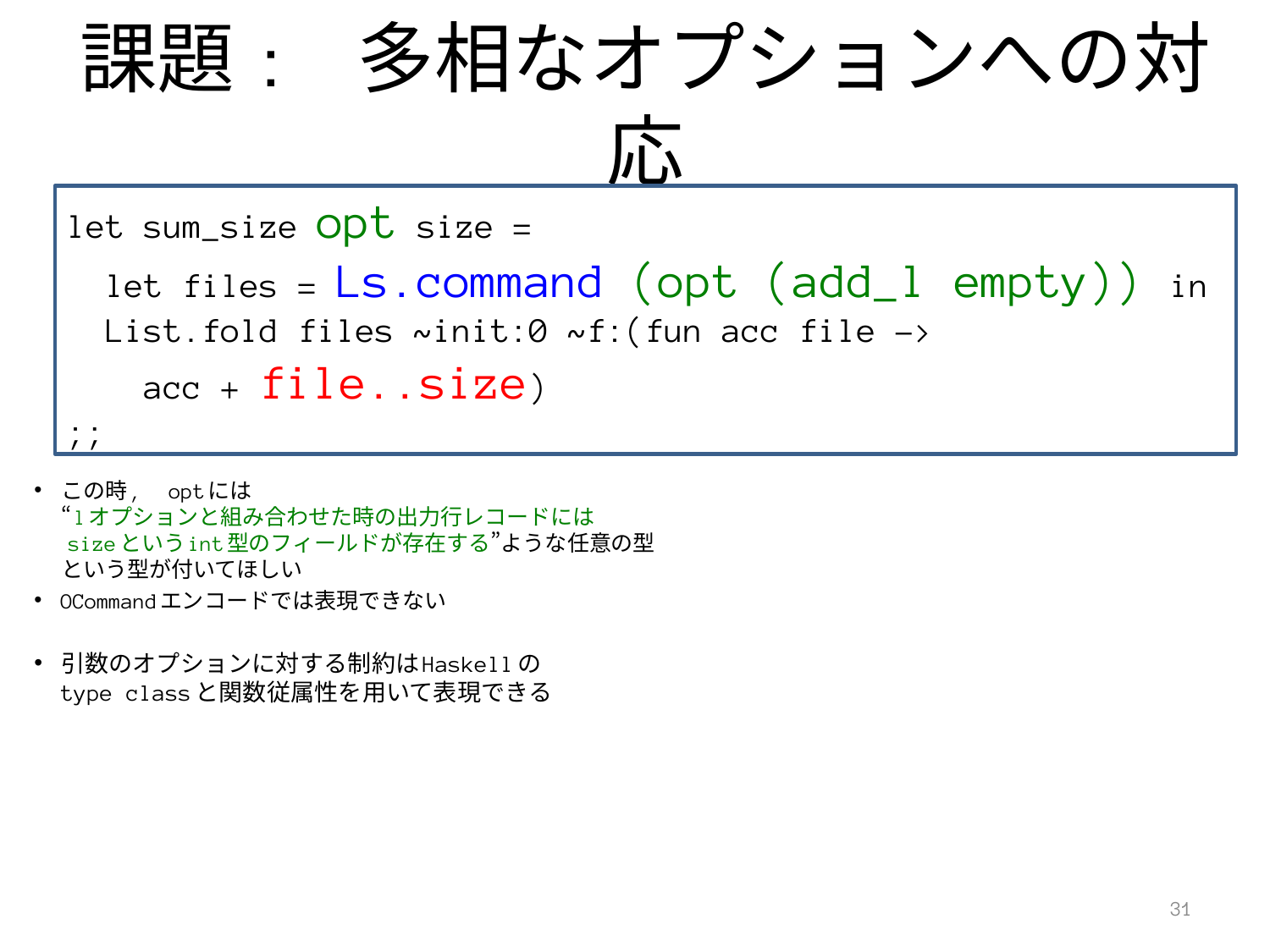

# 課題: 多相なオプションへの対応
let sum_size opt size =
  let files = Ls.command (opt (add_l empty)) in
  List.fold files ~init:0 ~f:(fun acc file ->
    acc + file..size)
;;

この時,　optには
“lオプションと組み合わせた時の出力行レコードには
 sizeというint型のフィールドが存在する”ような任意の型
という型が付いてほしい
OCommandエンコードでは表現できない

引数のオプションに対する制約はHaskellの
type classと関数従属性を用いて表現できる
31